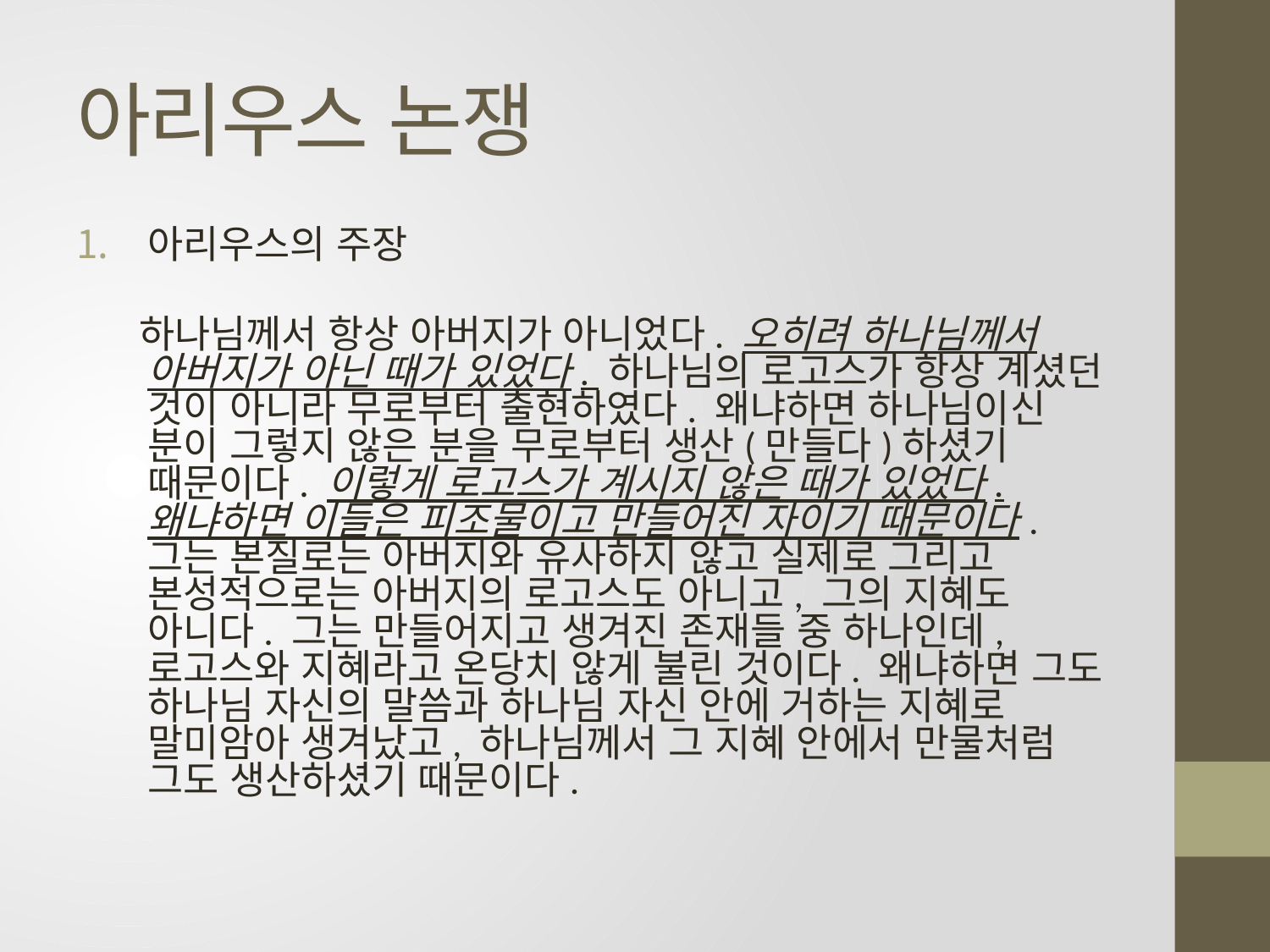

# 아리우스 논쟁
아리우스의 주장

     하나님께서 항상 아버지가 아니었다. 오히려 하나님께서 아버지가 아닌 때가 있었다. 하나님의 로고스가 항상 계셨던 것이 아니라 무로부터 출현하였다. 왜냐하면 하나님이신 분이 그렇지 않은 분을 무로부터 생산(만들다)하셨기 때문이다. 이렇게 로고스가 계시지 않은 때가 있었다. 왜냐하면 이들은 피조물이고 만들어진 자이기 때문이다. 그는 본질로는 아버지와 유사하지 않고 실제로 그리고 본성적으로는 아버지의 로고스도 아니고, 그의 지혜도 아니다. 그는 만들어지고 생겨진 존재들 중 하나인데, 로고스와 지혜라고 온당치 않게 불린 것이다. 왜냐하면 그도 하나님 자신의 말씀과 하나님 자신 안에 거하는 지혜로 말미암아 생겨났고, 하나님께서 그 지혜 안에서 만물처럼 그도 생산하셨기 때문이다.